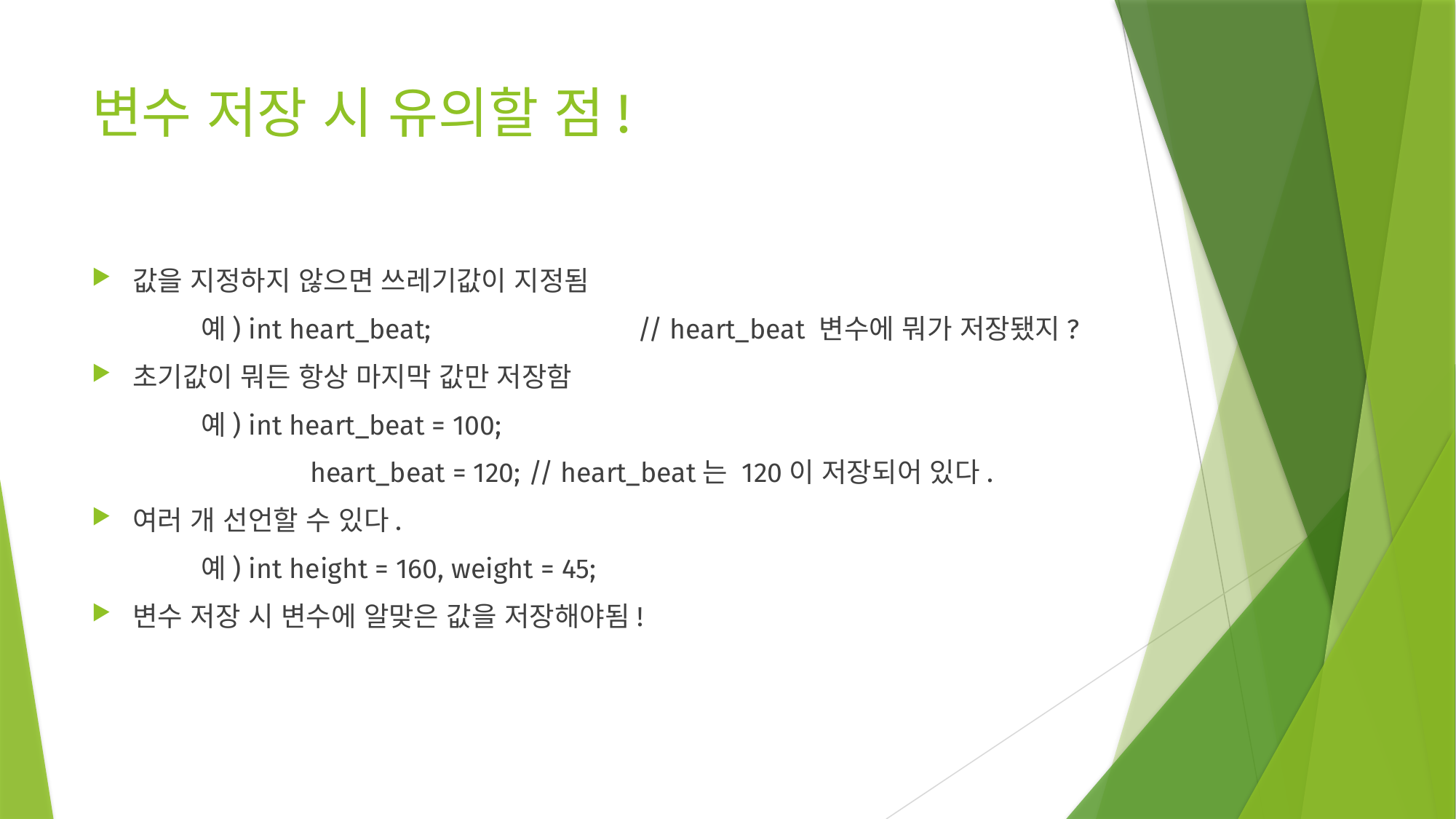

# 변수 저장 시 유의할 점!
값을 지정하지 않으면 쓰레기값이 지정됨
	예) int heart_beat;		// heart_beat 변수에 뭐가 저장됐지?
초기값이 뭐든 항상 마지막 값만 저장함
	예) int heart_beat = 100;
		heart_beat = 120;	// heart_beat는 120이 저장되어 있다.
여러 개 선언할 수 있다.
	예) int height = 160, weight = 45;
변수 저장 시 변수에 알맞은 값을 저장해야됨!